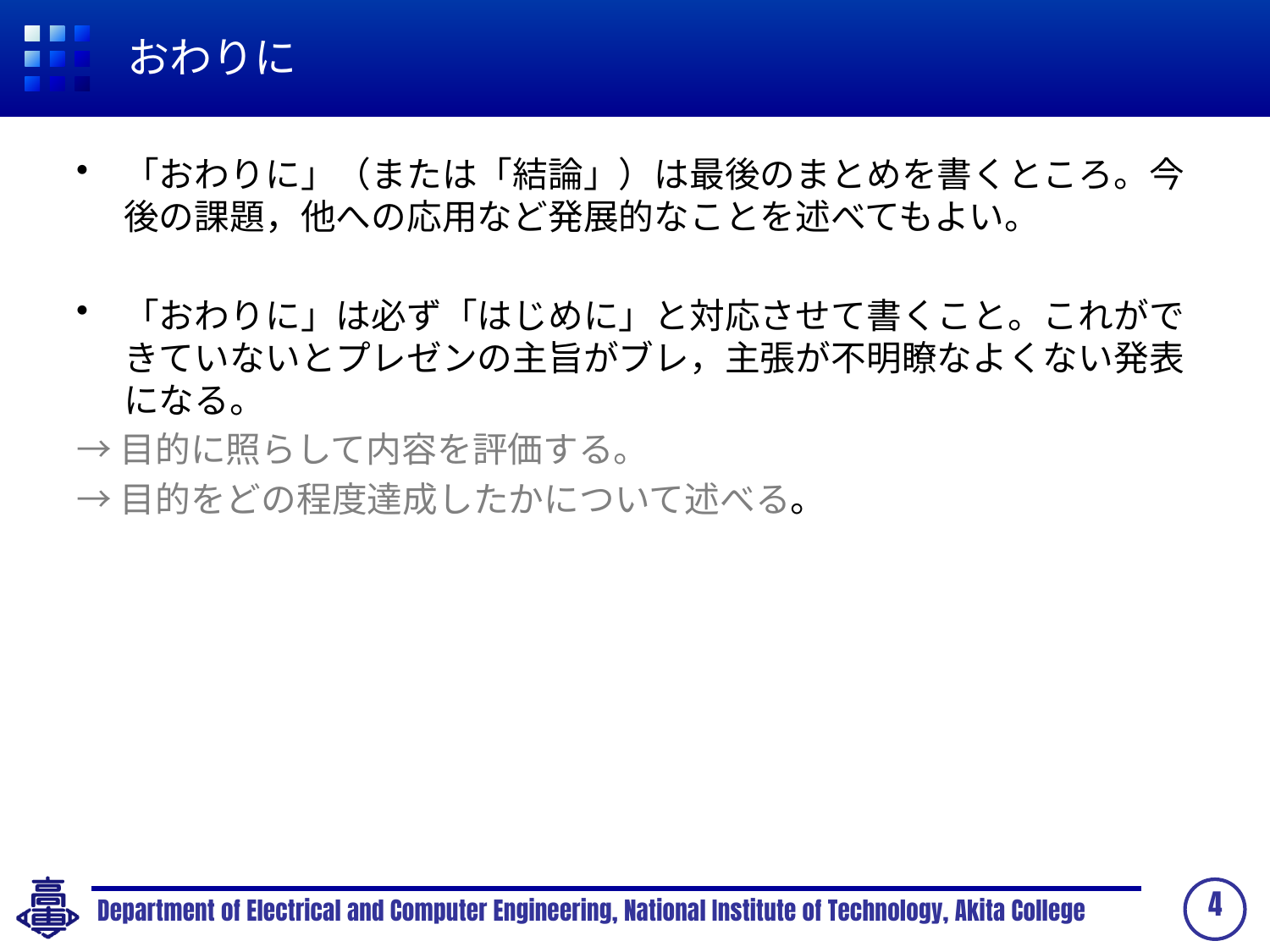

# おわりに
「おわりに」（または「結論」）は最後のまとめを書くところ。今後の課題，他への応用など発展的なことを述べてもよい。

「おわりに」は必ず「はじめに」と対応させて書くこと。これができていないとプレゼンの主旨がブレ，主張が不明瞭なよくない発表になる。
→目的に照らして内容を評価する。
→目的をどの程度達成したかについて述べる。
4